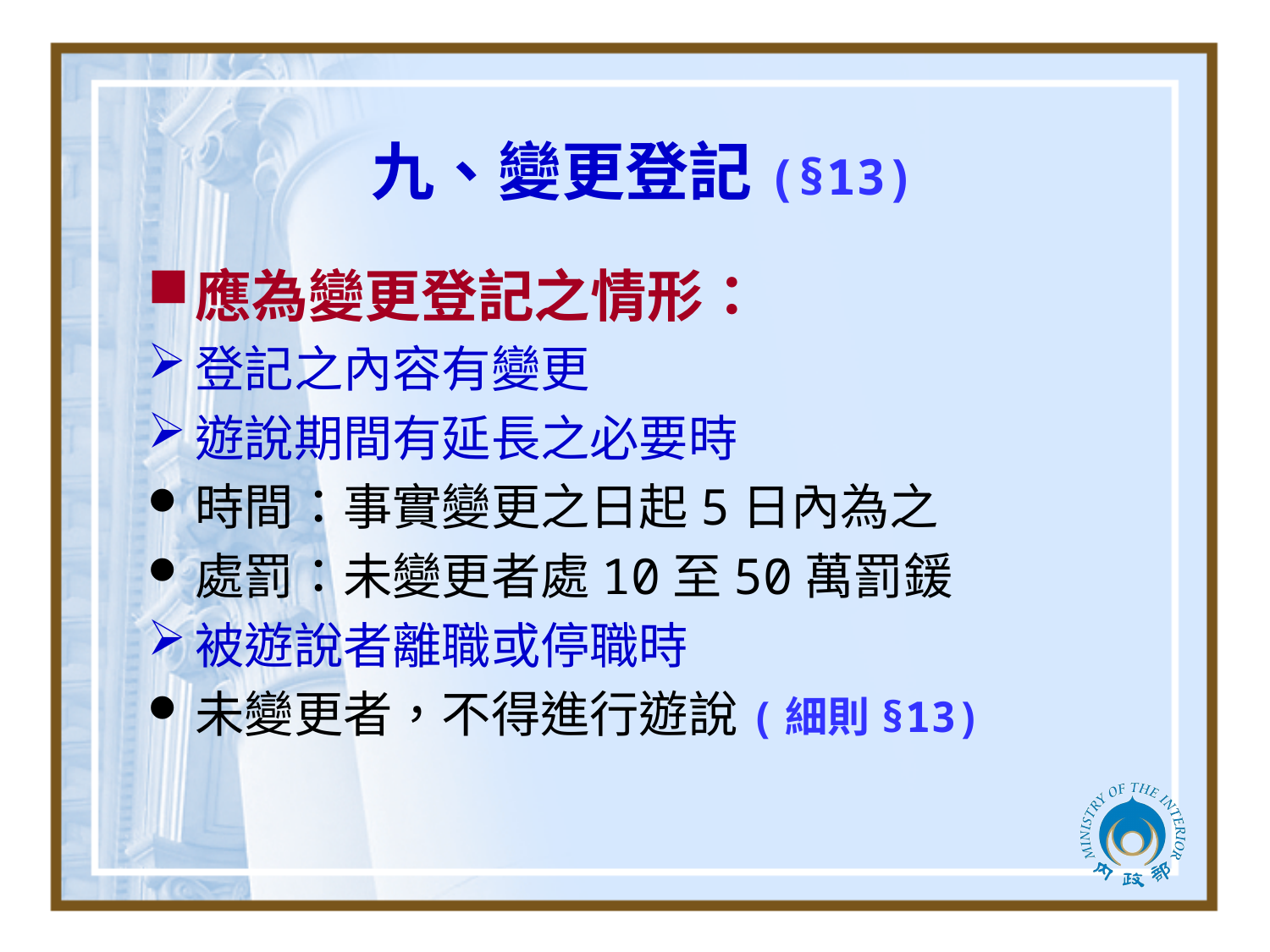

# 九、變更登記(§13)
應為變更登記之情形：
登記之內容有變更
遊說期間有延長之必要時
時間：事實變更之日起5日內為之
處罰：未變更者處10至50萬罰鍰
被遊說者離職或停職時
未變更者，不得進行遊說(細則§13)